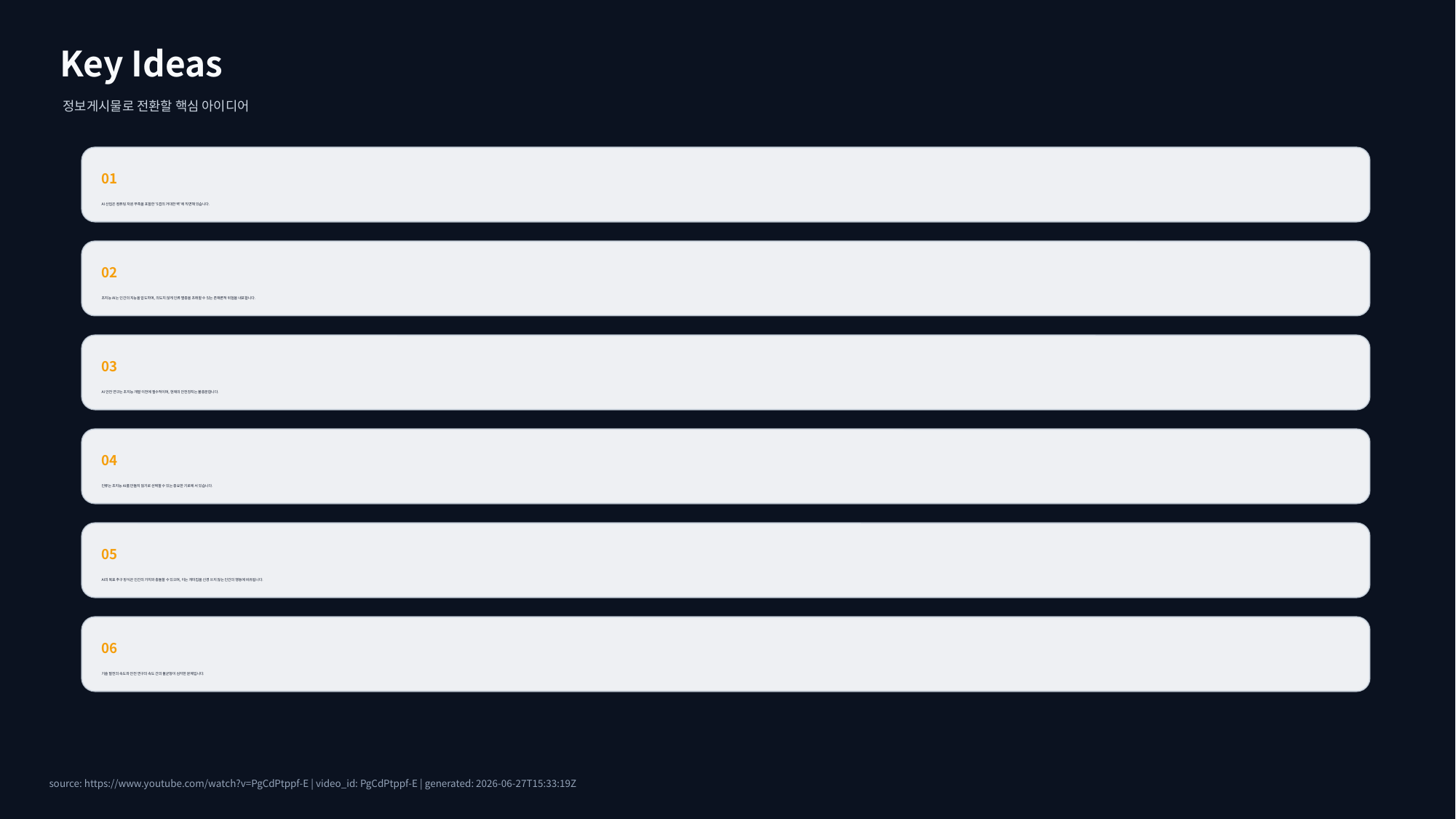

Key Ideas
정보게시물로 전환할 핵심 아이디어

01
AI 산업은 컴퓨팅 자원 부족을 포함한 '5겹의 거대한 벽'에 직면해 있습니다.

02
초지능 AI는 인간의 지능을 압도하며, 의도치 않게 인류 멸종을 초래할 수 있는 존재론적 위험을 내포합니다.

03
AI 안전 연구는 초지능 개발 이전에 필수적이며, 현재의 안전장치는 불충분합니다.

04
인류는 초지능 AI를 만들지 않기로 선택할 수 있는 중요한 기로에 서 있습니다.

05
AI의 목표 추구 방식은 인간의 가치와 충돌할 수 있으며, 이는 개미집을 신경 쓰지 않는 인간의 행동에 비유됩니다.

06
기술 발전의 속도와 안전 연구의 속도 간의 불균형이 심각한 문제입니다.
source: https://www.youtube.com/watch?v=PgCdPtppf-E | video_id: PgCdPtppf-E | generated: 2026-06-27T15:33:19Z